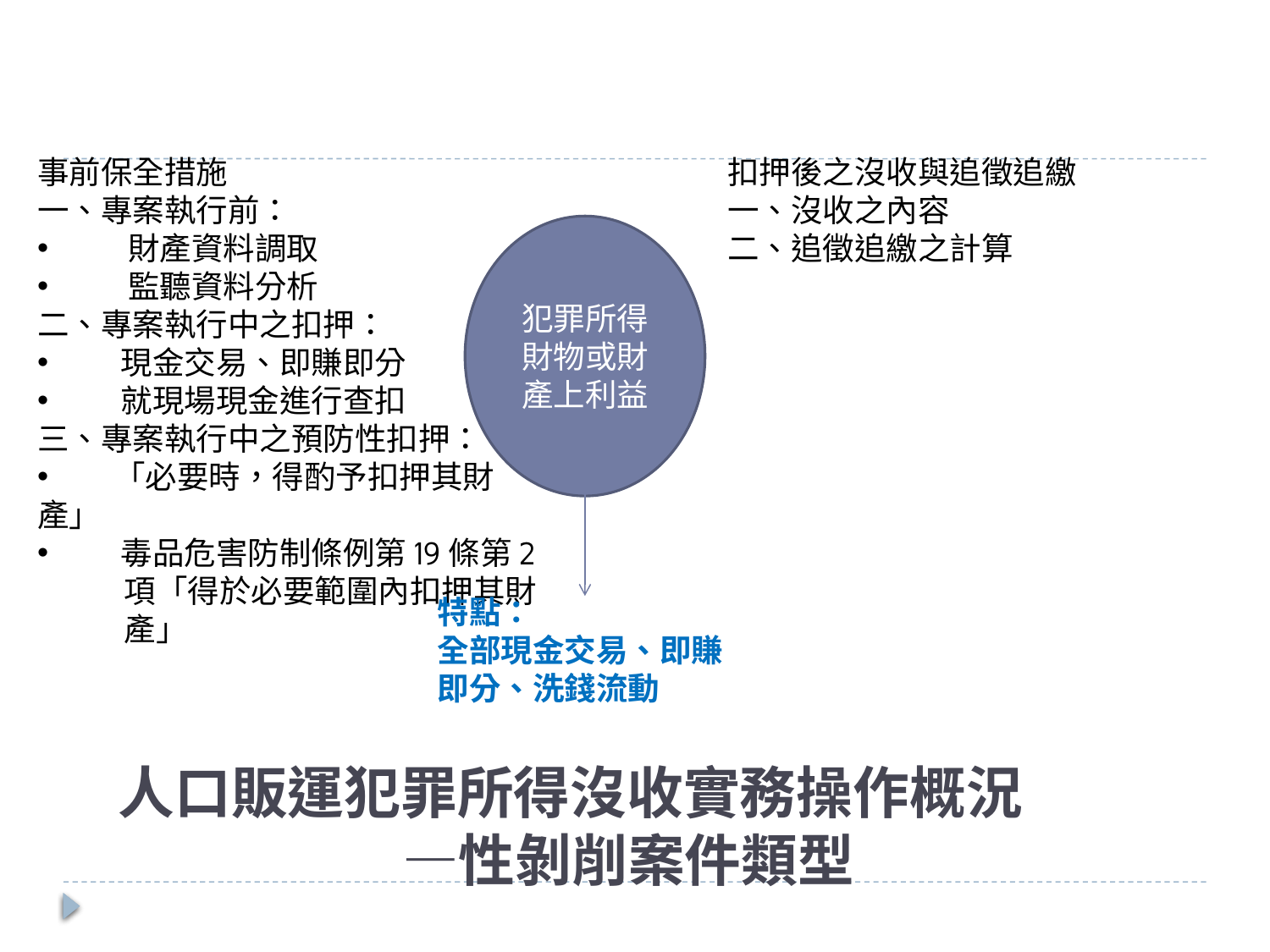

事前保全措施
一、專案執行前：
          財產資料調取
          監聽資料分析
二、專案執行中之扣押：
         現金交易、即賺即分
         就現場現金進行查扣
三、專案執行中之預防性扣押：
        「必要時，得酌予扣押其財產」
         毒品危害防制條例第19條第2
           項「得於必要範圍內扣押其財
           產」
扣押後之沒收與追徵追繳
一、沒收之內容
二、追徵追繳之計算
犯罪所得財物或財產上利益
特點：
全部現金交易、即賺即分、洗錢流動
# 人口販運犯罪所得沒收實務操作概況 —性剝削案件類型